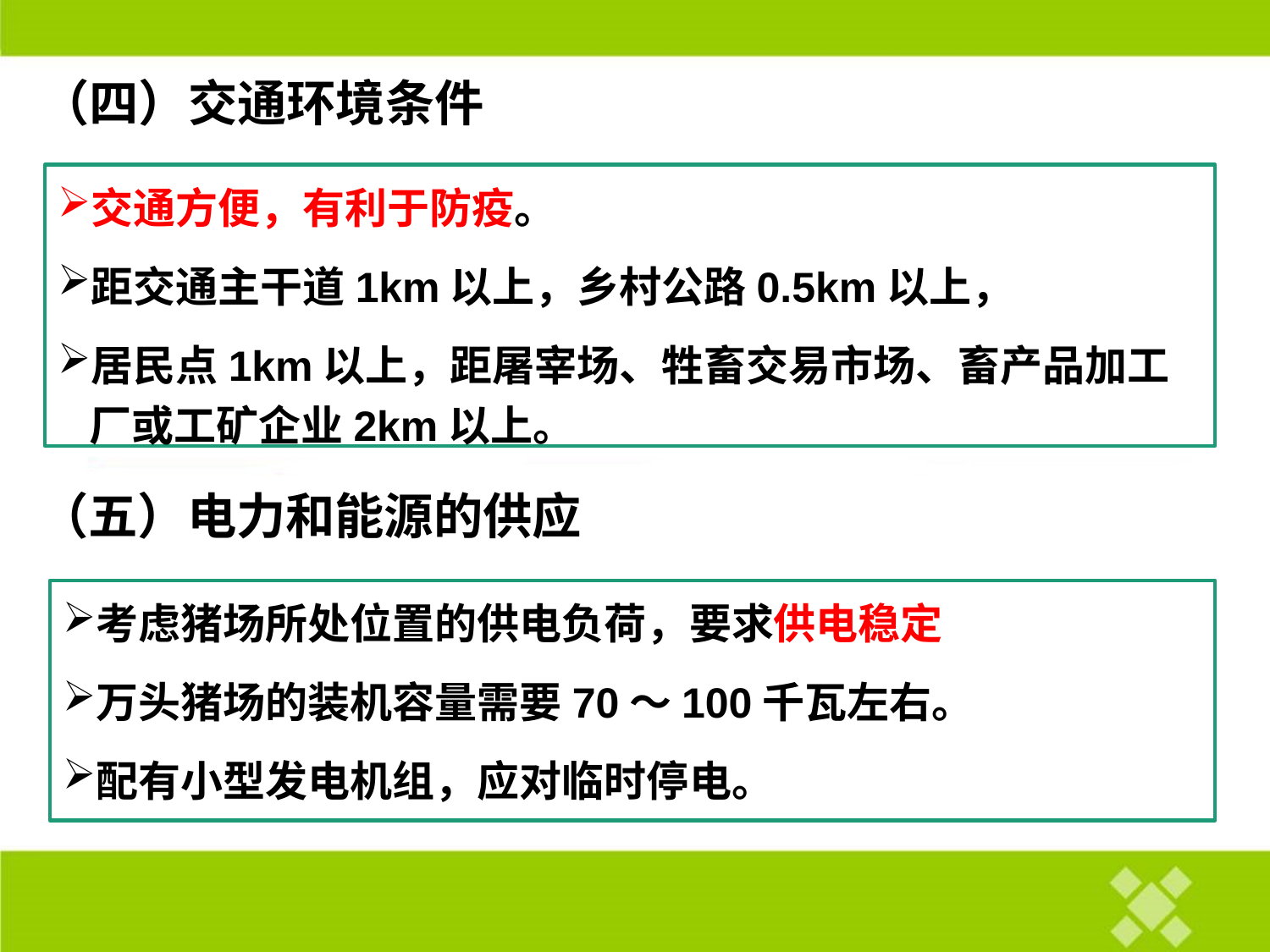

（四）交通环境条件
交通方便，有利于防疫。
距交通主干道1km以上，乡村公路0.5km以上，
居民点1km以上，距屠宰场、牲畜交易市场、畜产品加工厂或工矿企业2km以上。
（五）电力和能源的供应
考虑猪场所处位置的供电负荷，要求供电稳定
万头猪场的装机容量需要70～100千瓦左右。
配有小型发电机组，应对临时停电。